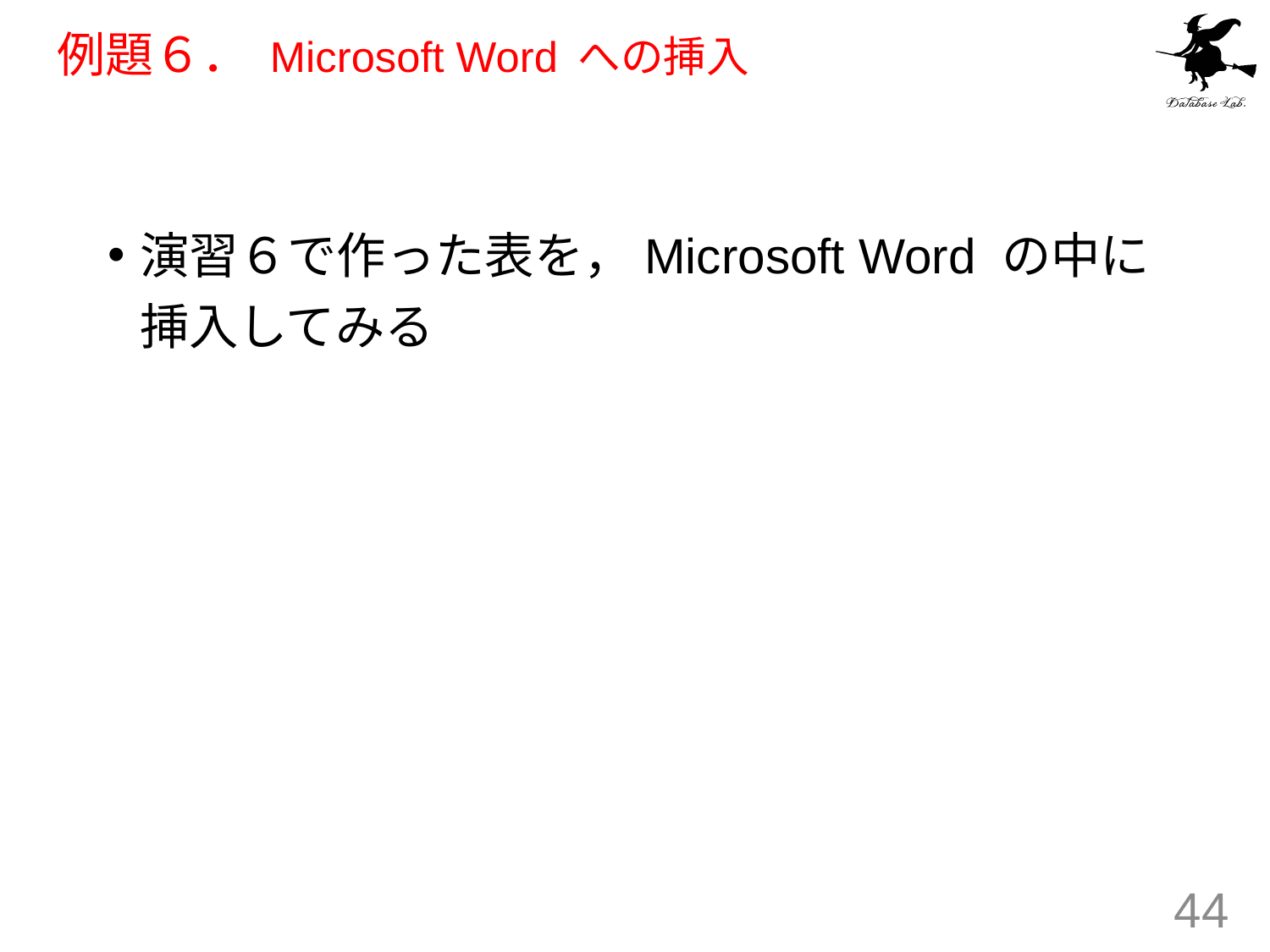

# 例題６． Microsoft Word への挿入
演習６で作った表を，Microsoft Word の中に挿入してみる

44